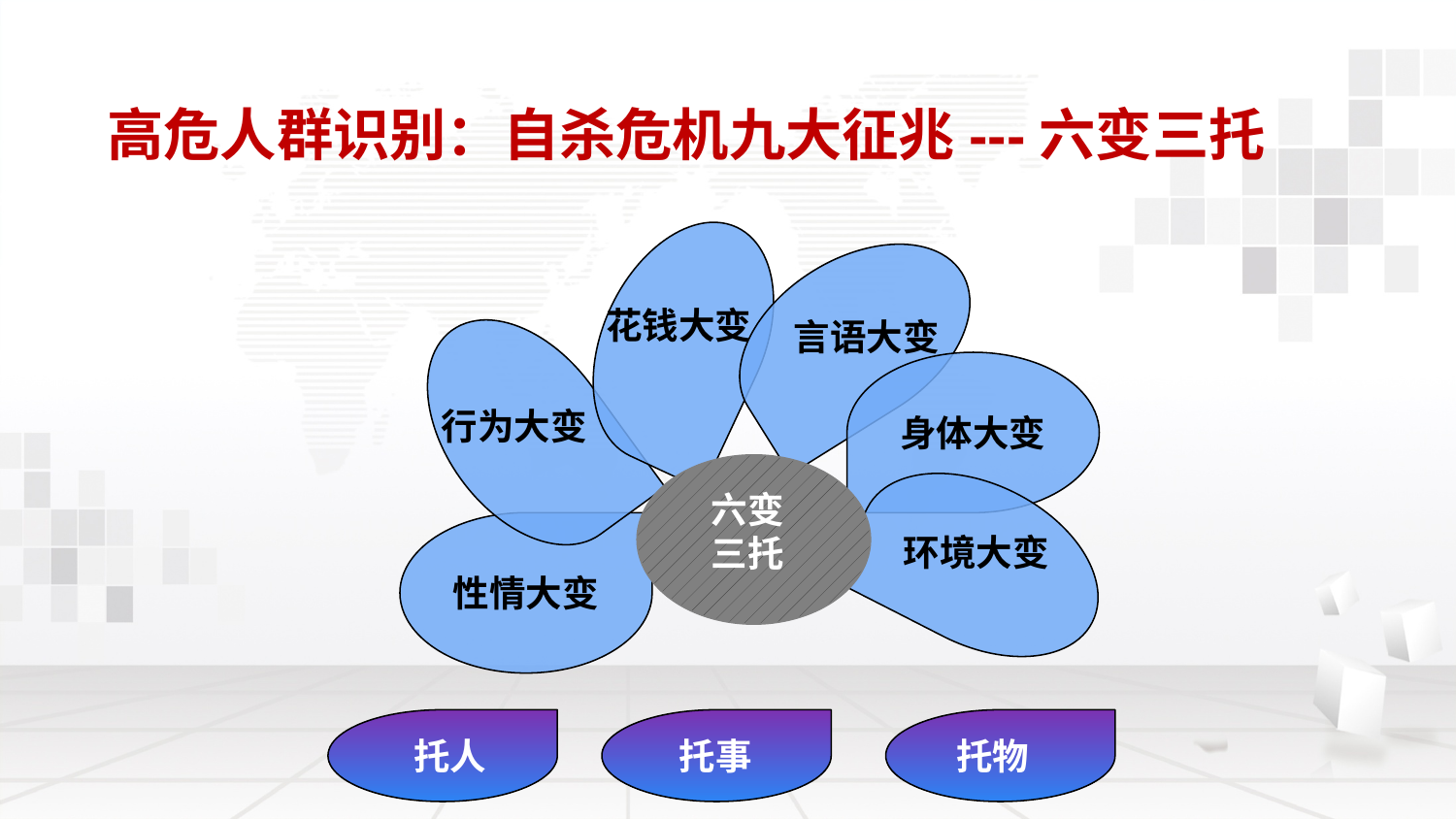

高危人群识别：自杀危机九大征兆---六变三托

花钱大变
言语大变

行为大变
身体大变
  六变
  三托

环境大变
性情大变

托人
托事
托物